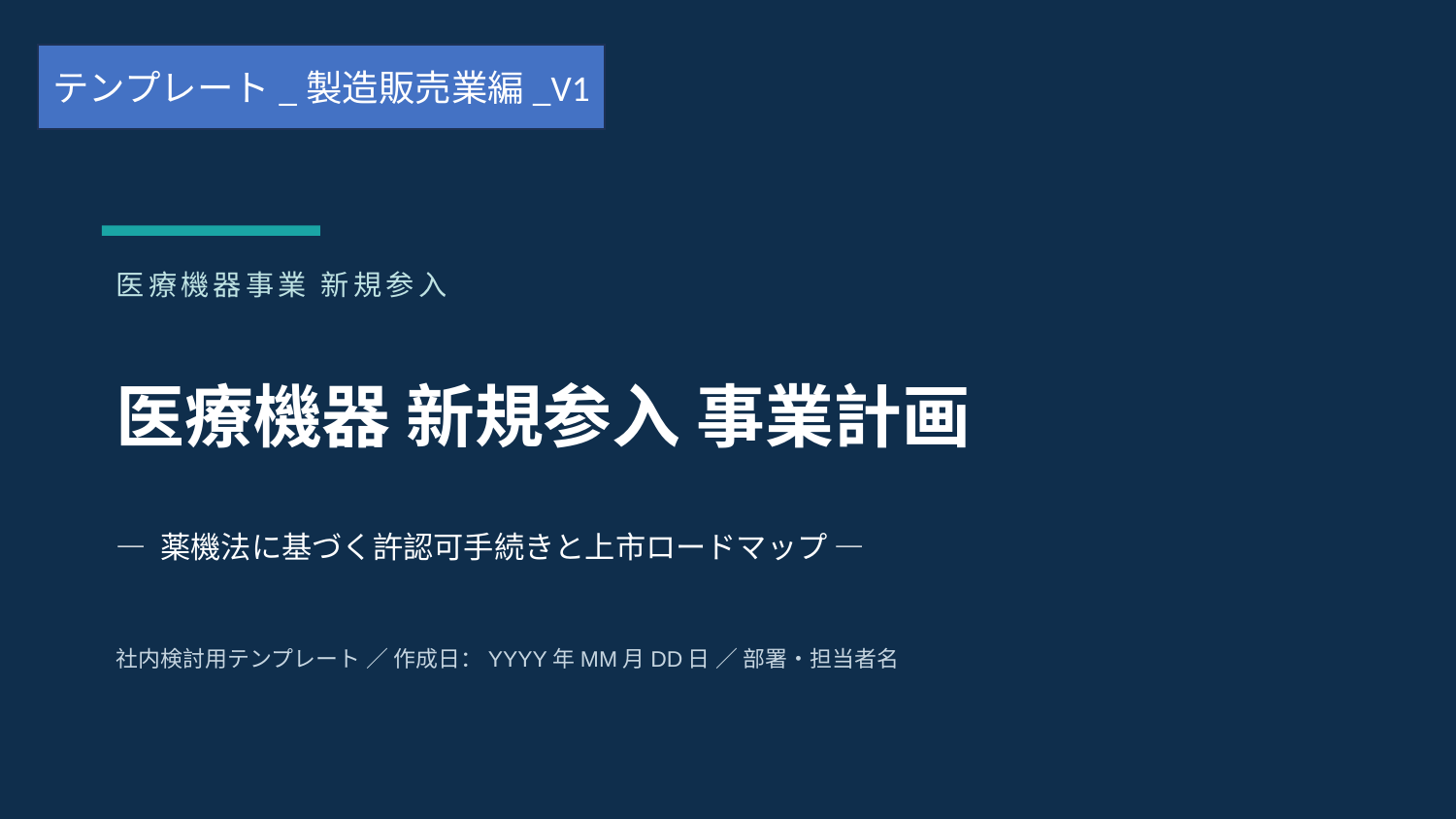

テンプレート_製造販売業編_V1

医療機器事業 新規参入
医療機器 新規参入 事業計画
― 薬機法に基づく許認可手続きと上市ロードマップ ―
社内検討用テンプレート ／ 作成日：YYYY年MM月DD日 ／ 部署・担当者名